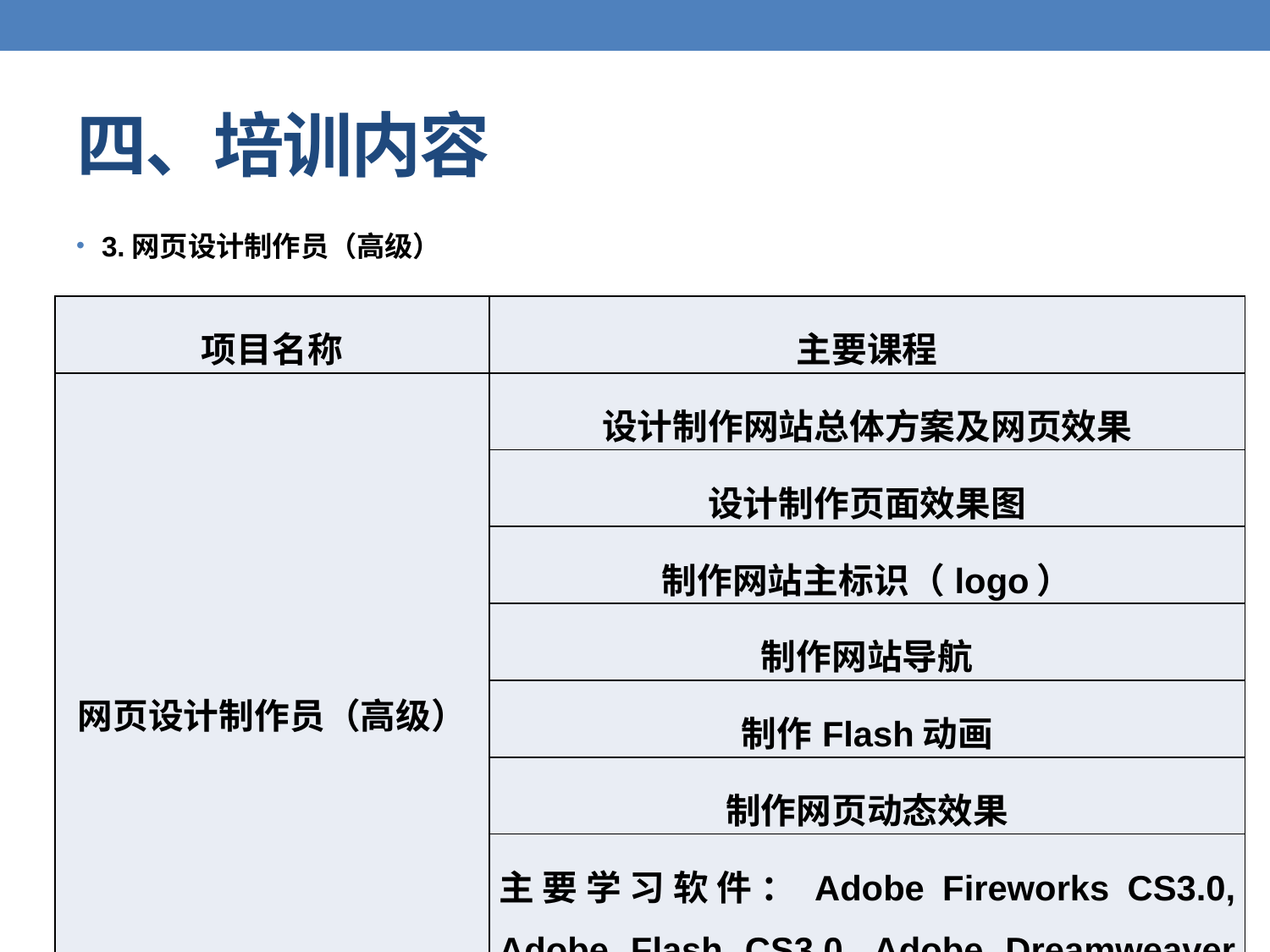

# 四、培训内容
3.网页设计制作员（高级）
| 项目名称 | 主要课程 |
| --- | --- |
| 网页设计制作员（高级） | 设计制作网站总体方案及网页效果 |
|  | 设计制作页面效果图 |
|  | 制作网站主标识（logo） |
|  | 制作网站导航 |
|  | 制作Flash动画 |
|  | 制作网页动态效果 |
|  | 主要学习软件：Adobe Fireworks CS3.0, Adobe Flash CS3.0, Adobe Dreamweaver CS3.0, Adobe PhotoShop CS3.0 |